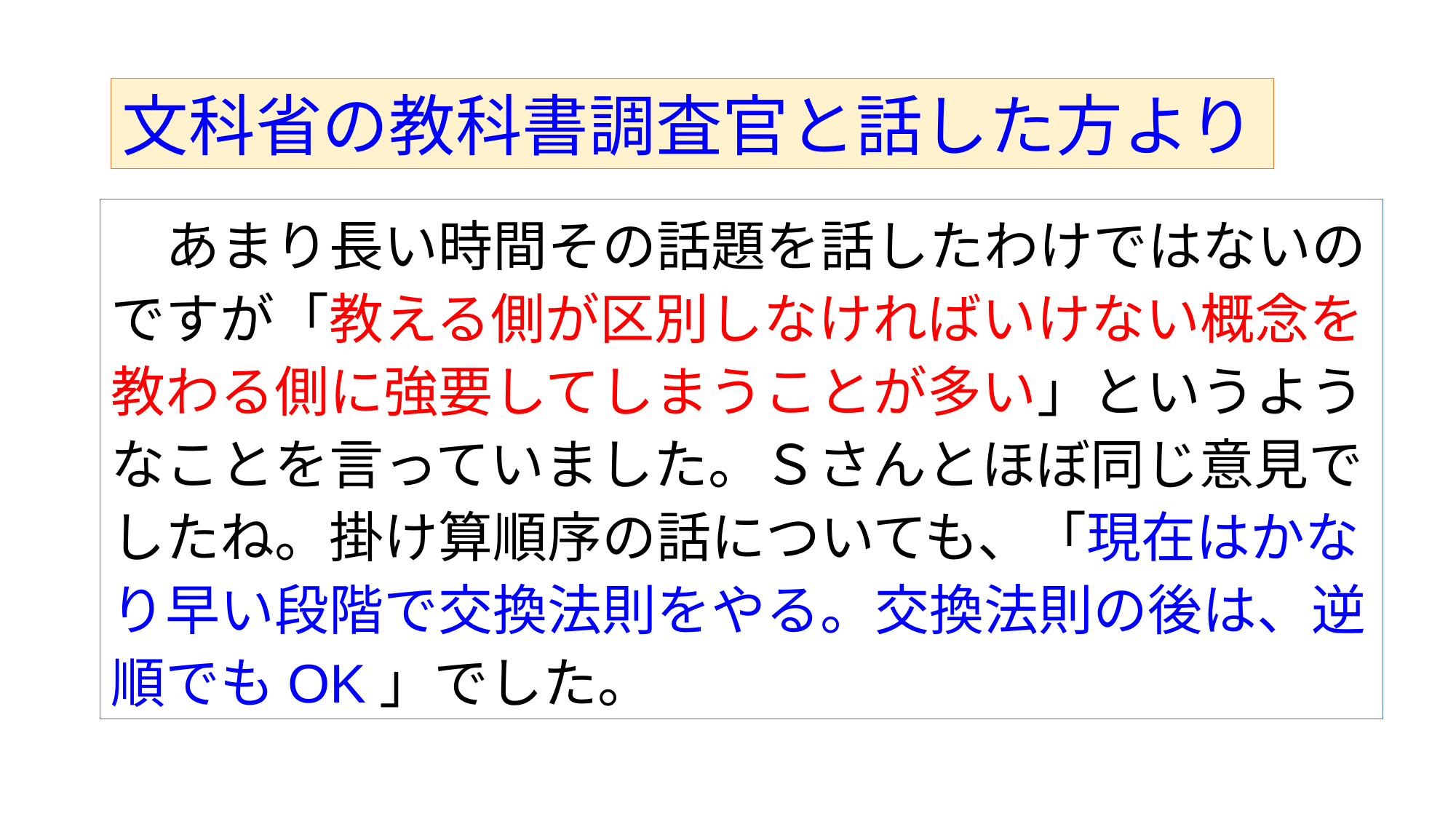

文科省の教科書調査官と話した方より
　あまり長い時間その話題を話したわけではないのですが「教える側が区別しなければいけない概念を教わる側に強要してしまうことが多い」というようなことを言っていました。Ｓさんとほぼ同じ意見でしたね。掛け算順序の話についても、「現在はかなり早い段階で交換法則をやる。交換法則の後は、逆順でもOK」でした。